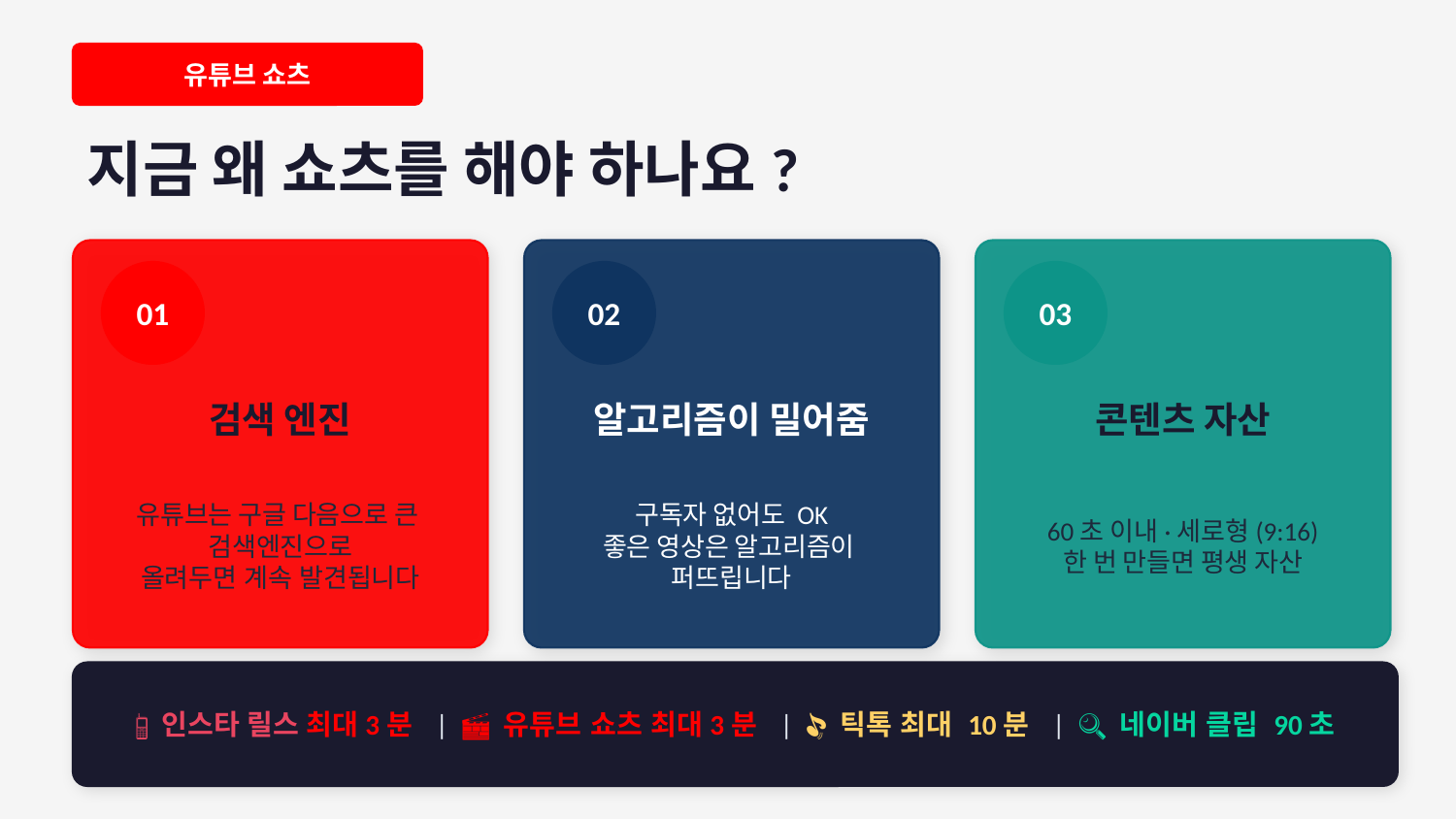

유튜브 쇼츠
지금 왜 쇼츠를 해야 하나요?

01

02

03
검색 엔진
알고리즘이 밀어줌
콘텐츠 자산
유튜브는 구글 다음으로 큰
검색엔진으로
올려두면 계속 발견됩니다
구독자 없어도 OK
좋은 영상은 알고리즘이
퍼뜨립니다
60초 이내·세로형(9:16)
한 번 만들면 평생 자산

📱 인스타 릴스 최대3분  |  🎬 유튜브 쇼츠 최대3분  |  🎵 틱톡 최대 10분  |  🔍 네이버 클립 90초